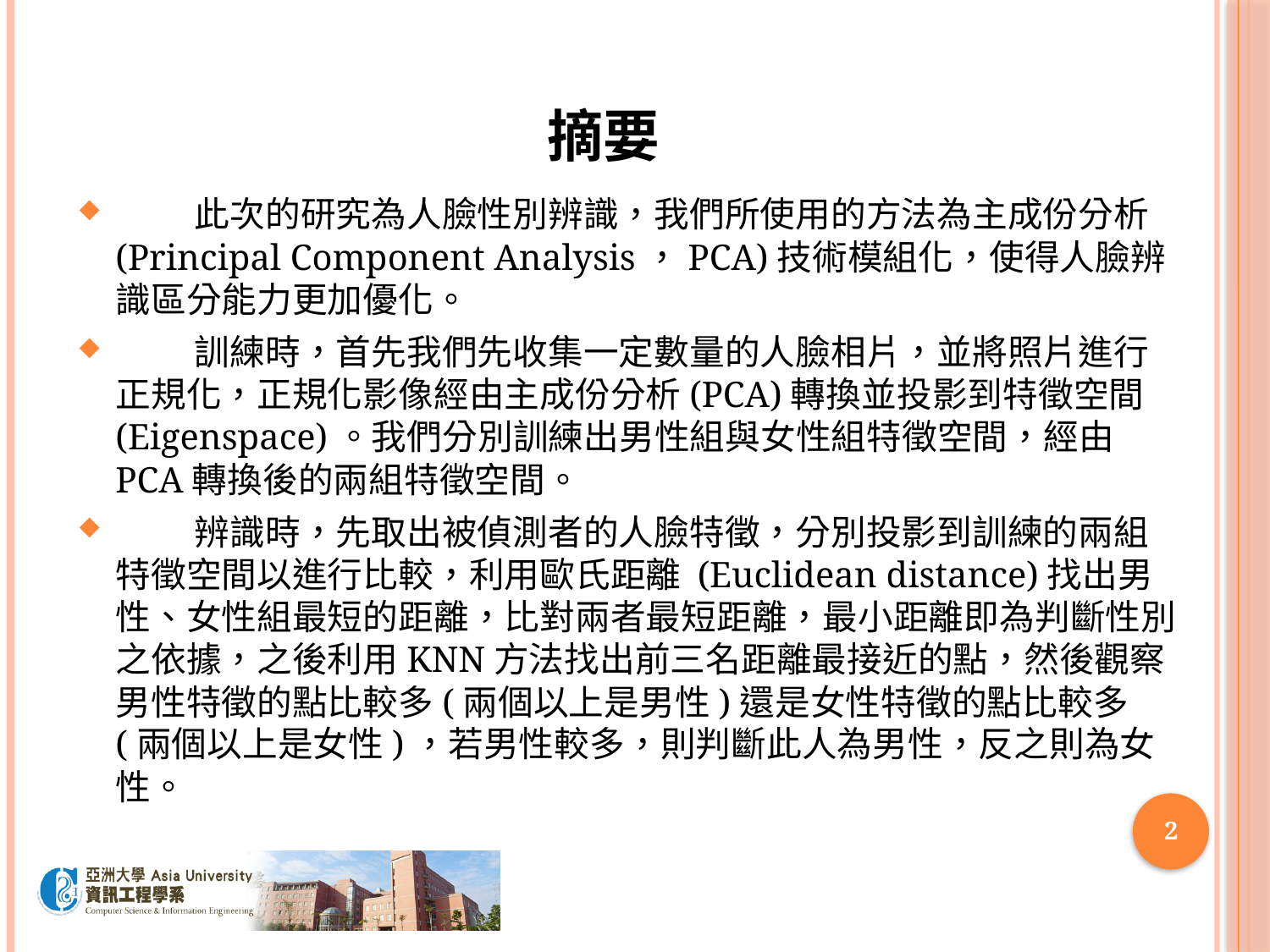

# 摘要
         此次的研究為人臉性別辨識，我們所使用的方法為主成份分析(Principal Component Analysis，PCA)技術模組化，使得人臉辨識區分能力更加優化。
         訓練時，首先我們先收集一定數量的人臉相片，並將照片進行正規化，正規化影像經由主成份分析(PCA)轉換並投影到特徵空間(Eigenspace)。我們分別訓練出男性組與女性組特徵空間，經由PCA轉換後的兩組特徵空間。
         辨識時，先取出被偵測者的人臉特徵，分別投影到訓練的兩組特徵空間以進行比較，利用歐氏距離 (Euclidean distance)找出男性、女性組最短的距離，比對兩者最短距離，最小距離即為判斷性別之依據，之後利用KNN方法找出前三名距離最接近的點，然後觀察男性特徵的點比較多(兩個以上是男性)還是女性特徵的點比較多(兩個以上是女性)，若男性較多，則判斷此人為男性，反之則為女性。
2